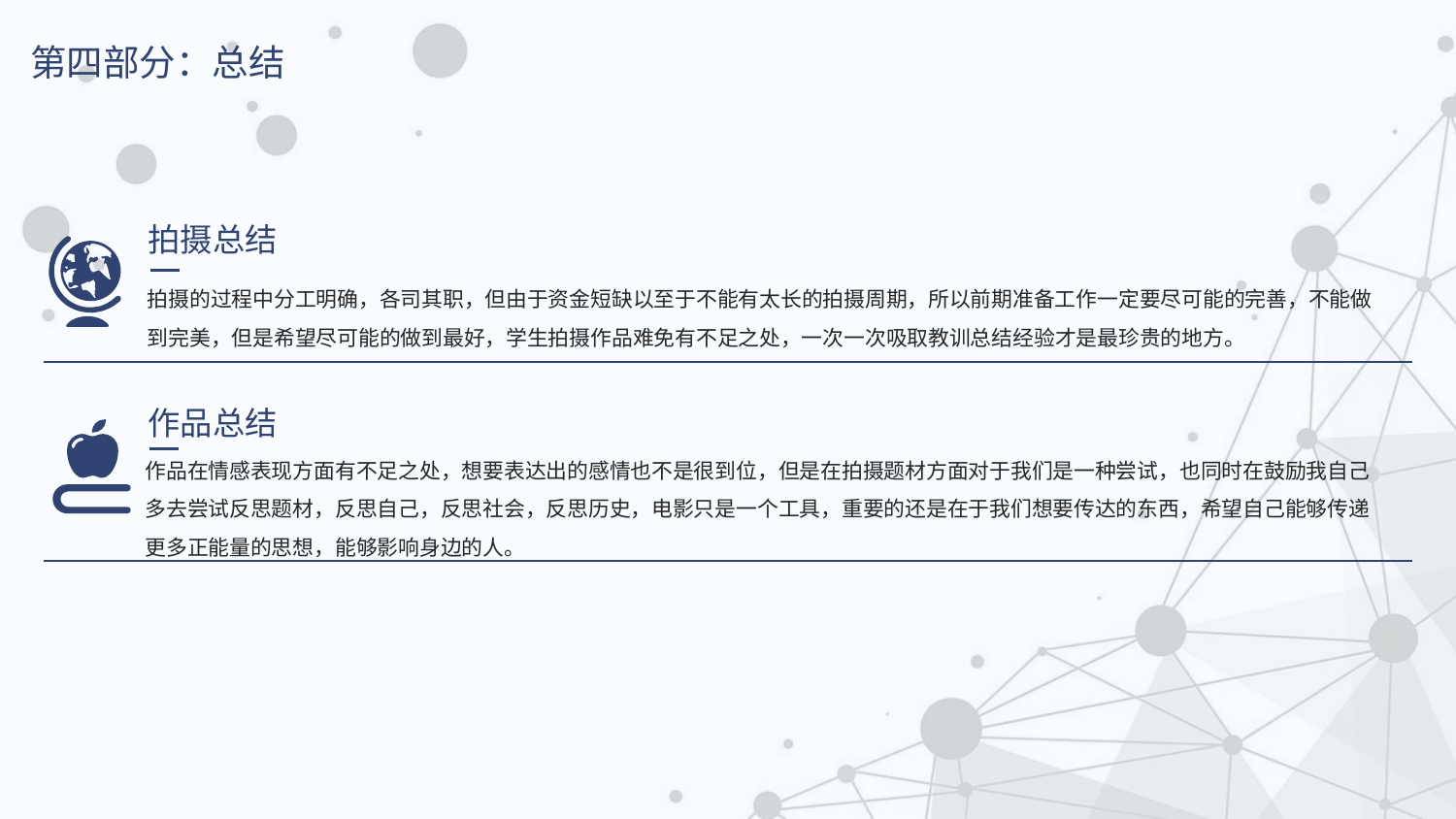

第四部分：总结
拍摄总结

拍摄的过程中分工明确，各司其职，但由于资金短缺以至于不能有太长的拍摄周期，所以前期准备工作一定要尽可能的完善，不能做到完美，但是希望尽可能的做到最好，学生拍摄作品难免有不足之处，一次一次吸取教训总结经验才是最珍贵的地方。
作品总结

作品在情感表现方面有不足之处，想要表达出的感情也不是很到位，但是在拍摄题材方面对于我们是一种尝试，也同时在鼓励我自己多去尝试反思题材，反思自己，反思社会，反思历史，电影只是一个工具，重要的还是在于我们想要传达的东西，希望自己能够传递更多正能量的思想，能够影响身边的人。